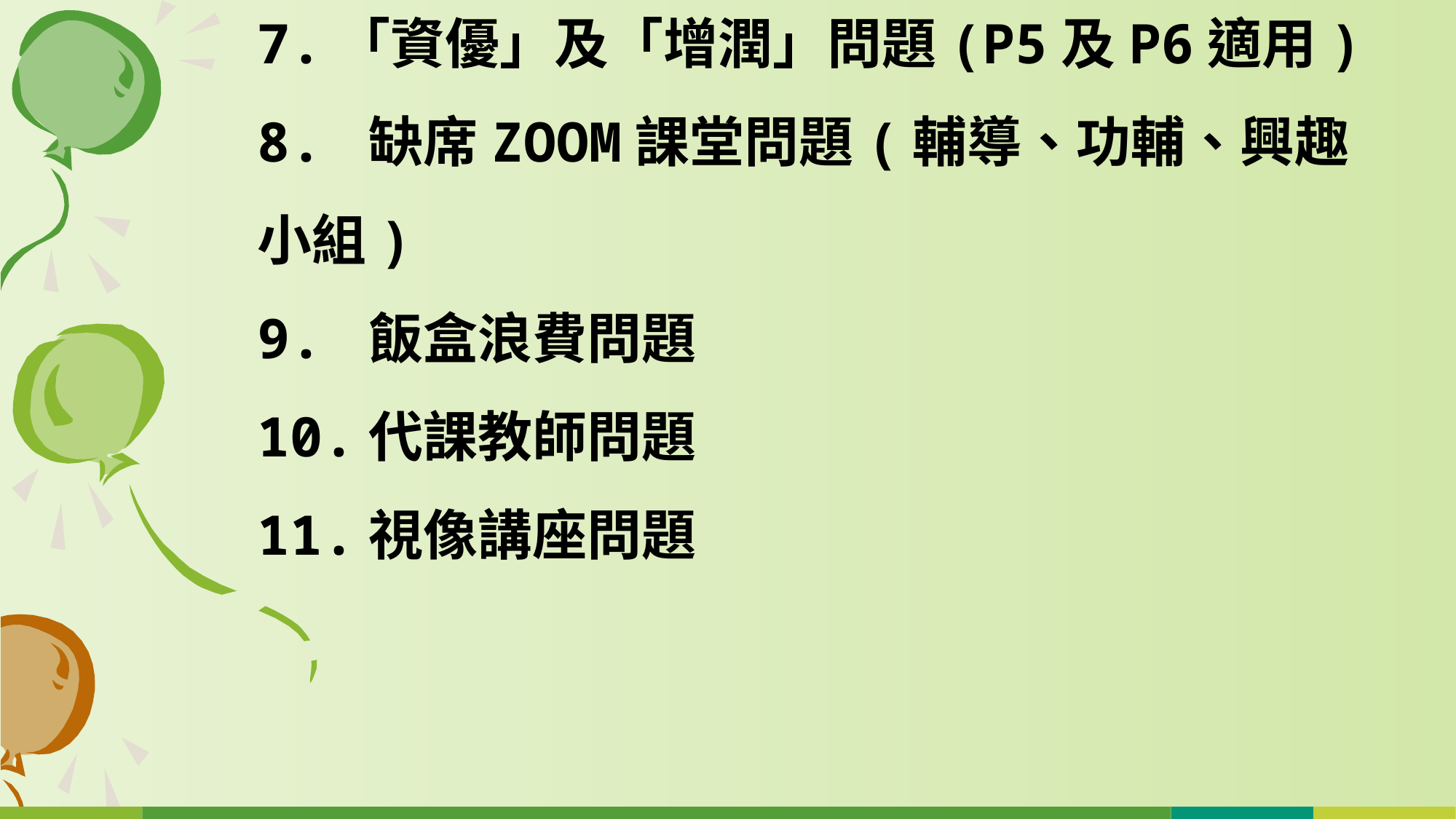

# 7.「資優」及「增潤」問題(P5及P6適用) 8. 缺席ZOOM課堂問題(輔導、功輔、興趣小組) 9. 飯盒浪費問題 10.代課教師問題 11.視像講座問題